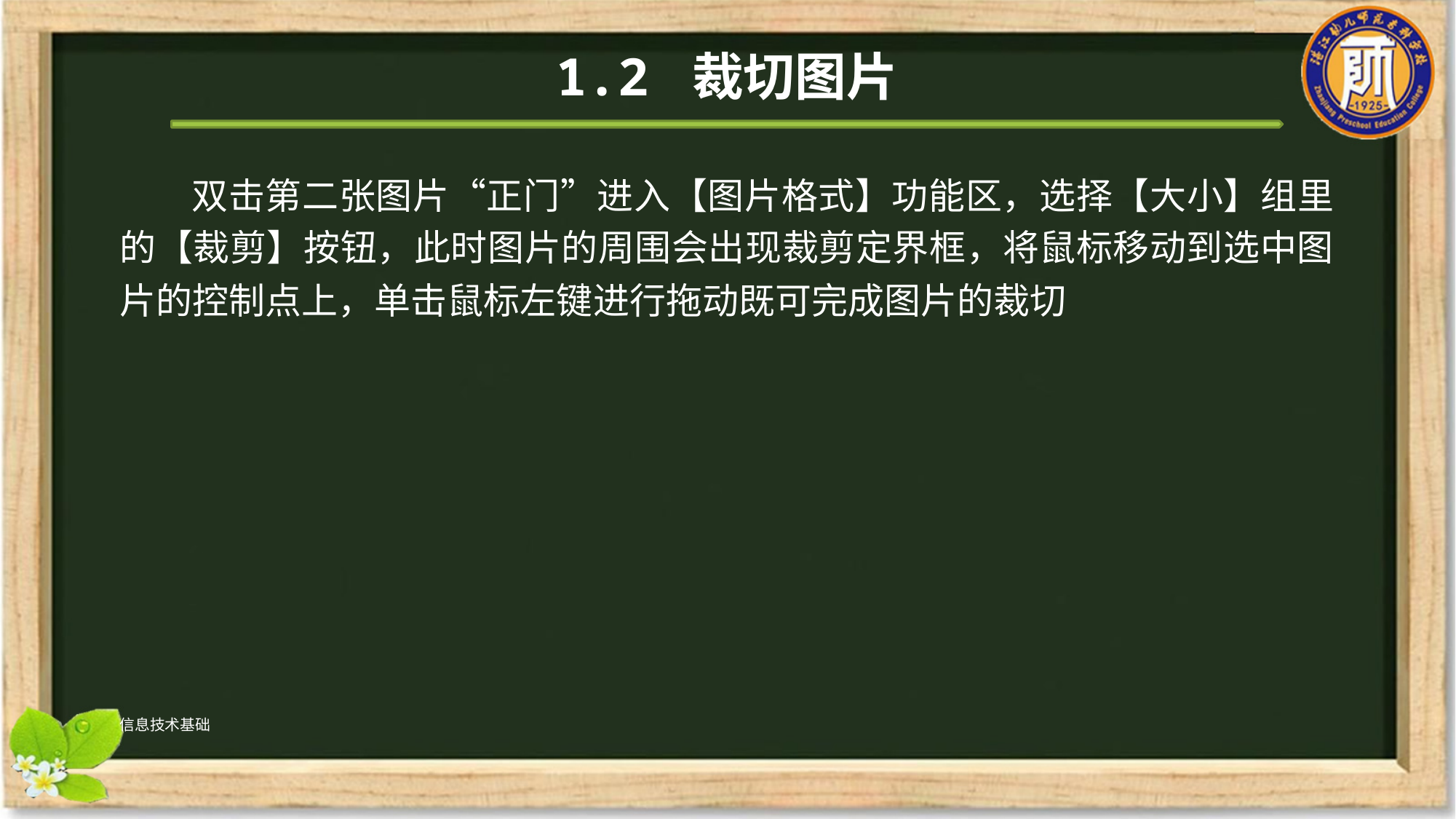

# 1.2 裁切图片
双击第二张图片“正门”进入【图片格式】功能区，选择【大小】组里的【裁剪】按钮，此时图片的周围会出现裁剪定界框，将鼠标移动到选中图片的控制点上，单击鼠标左键进行拖动既可完成图片的裁切
信息技术基础